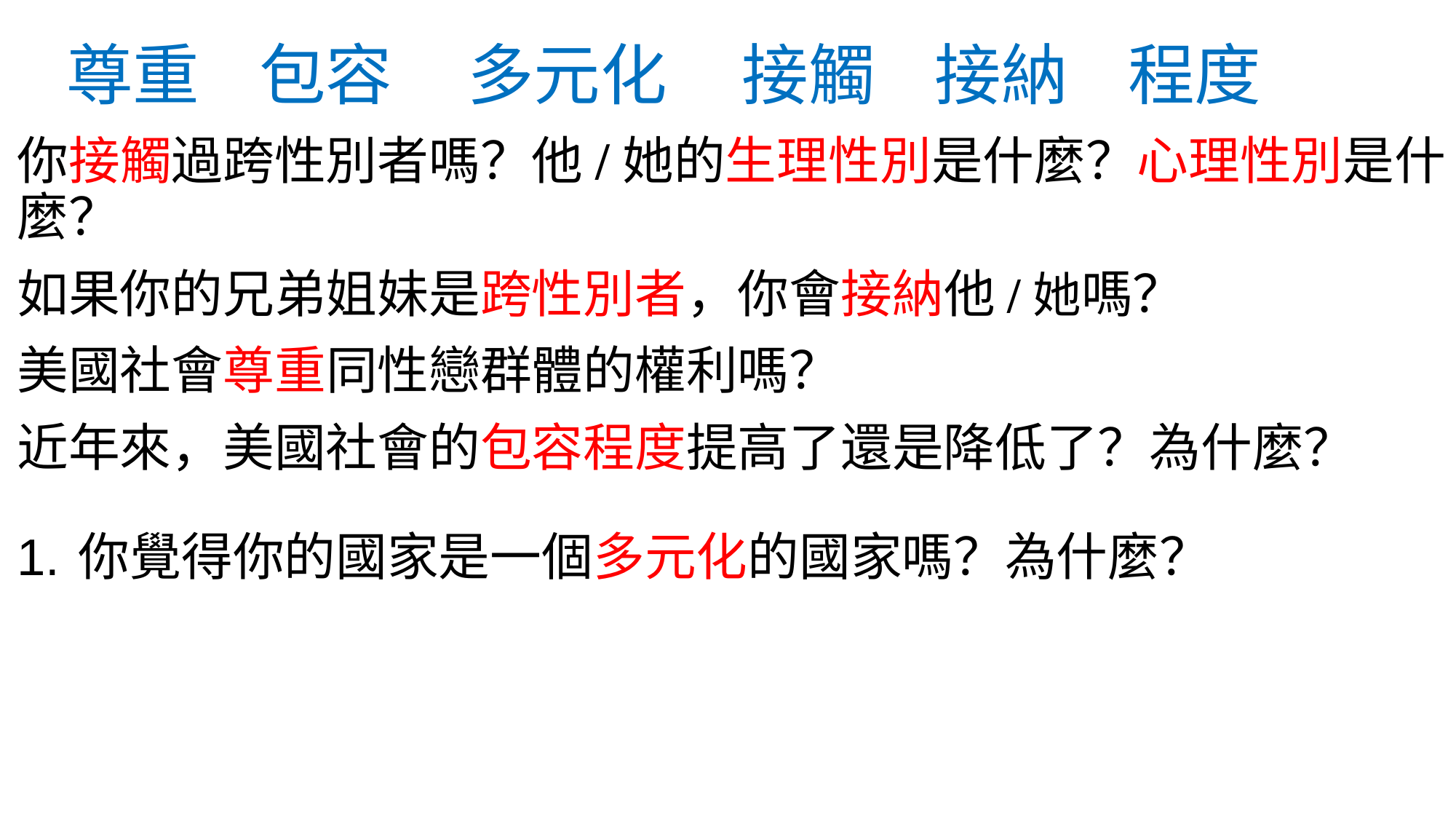

# 尊重    包容     多元化     接觸    接納    程度
你接觸過跨性別者嗎？他/她的生理性別是什麼？心理性別是什麼？
如果你的兄弟姐妹是跨性別者，你會接納他/她嗎？
美國社會尊重同性戀群體的權利嗎？
近年來，美國社會的包容程度提高了還是降低了？為什麼？
你覺得你的國家是一個多元化的國家嗎？為什麼？